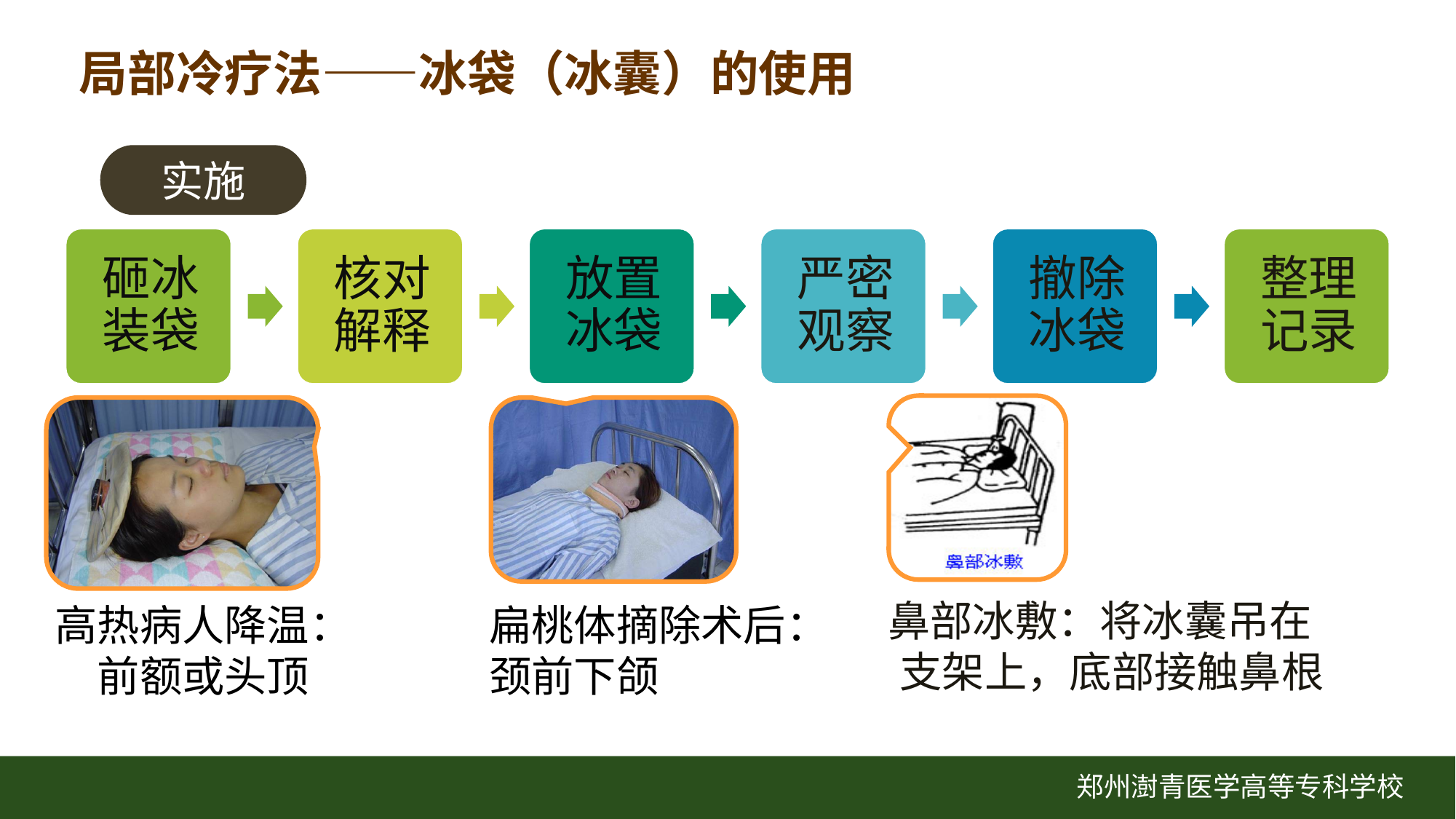

局部冷疗法——冰袋（冰囊）的使用
砸冰装袋

核对解释

放置冰袋

严密观察

撤除冰袋

整理记录
实施

  鼻部冰敷：将冰囊吊在支架上，底部接触鼻根
高热病人降温：
前额或头顶
扁桃体摘除术后：颈前下颌
郑州澍青医学高等专科学校